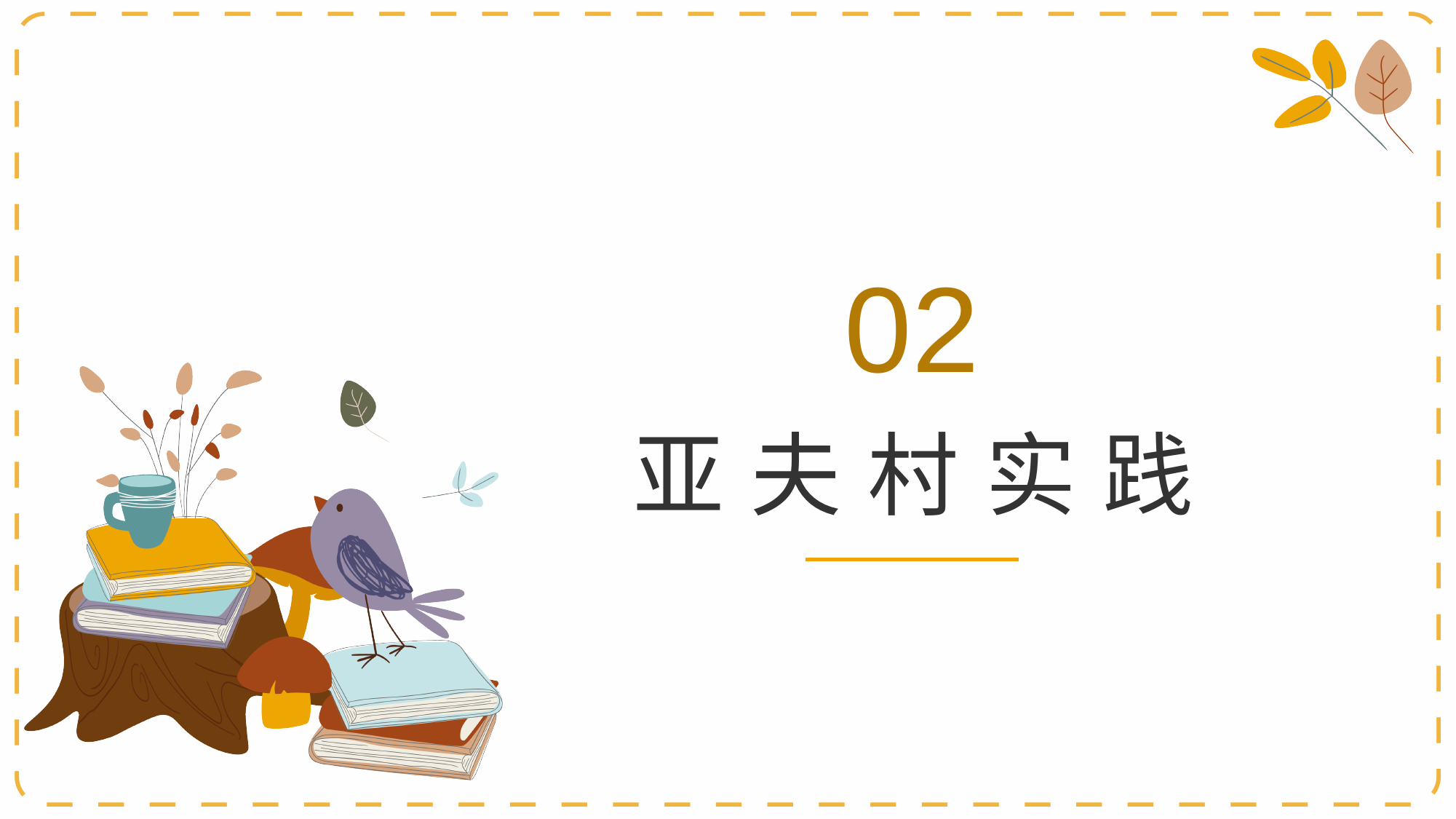

02
# 亚 夫 村 实 践